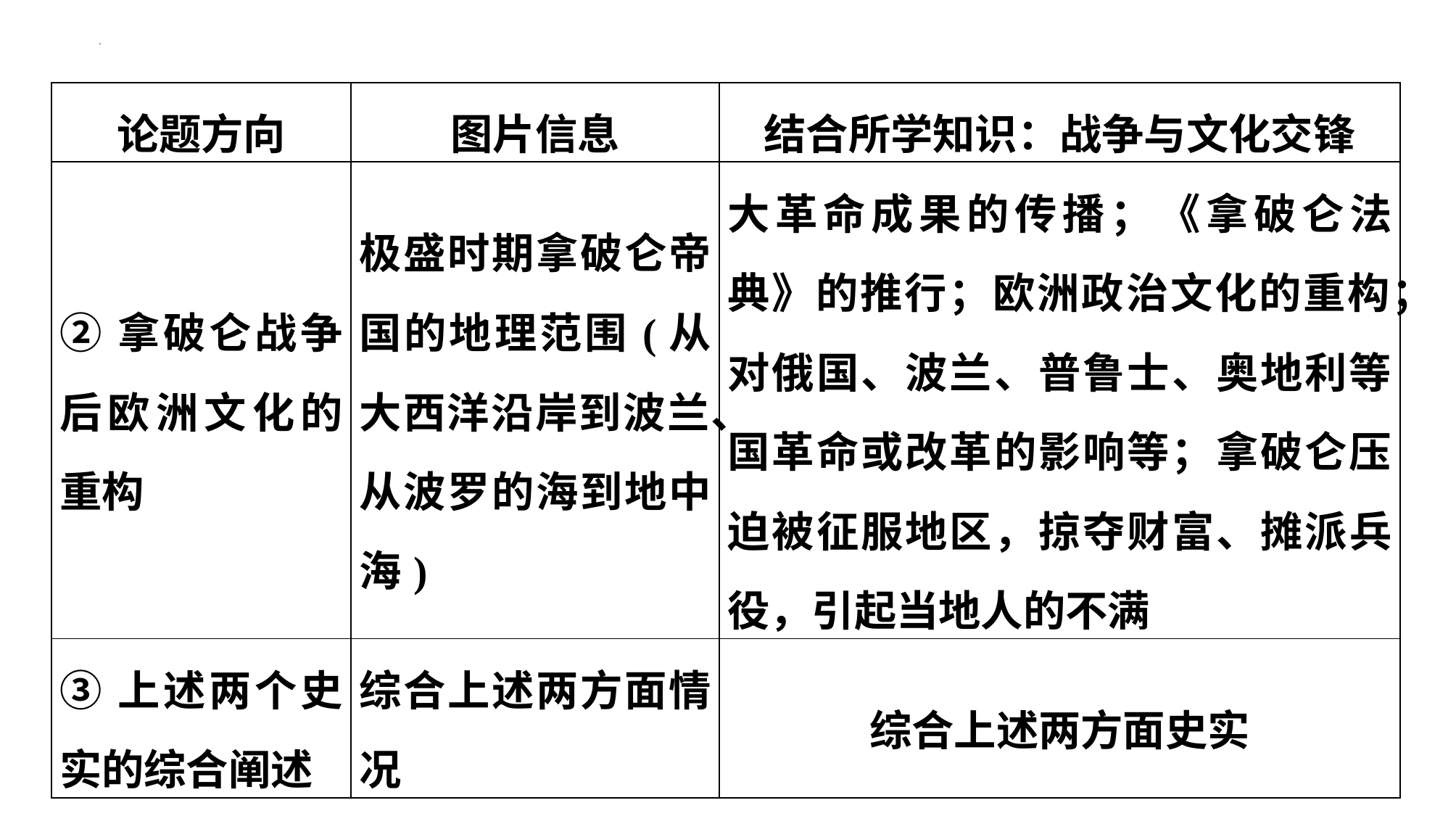

| 论题方向 | 图片信息 | 结合所学知识：战争与文化交锋 |
| --- | --- | --- |
| ②拿破仑战争后欧洲文化的重构 | 极盛时期拿破仑帝国的地理范围(从大西洋沿岸到波兰、从波罗的海到地中海) | 大革命成果的传播；《拿破仑法典》的推行；欧洲政治文化的重构；对俄国、波兰、普鲁士、奥地利等国革命或改革的影响等；拿破仑压迫被征服地区，掠夺财富、摊派兵役，引起当地人的不满 |
| ③上述两个史实的综合阐述 | 综合上述两方面情况 | 综合上述两方面史实 |